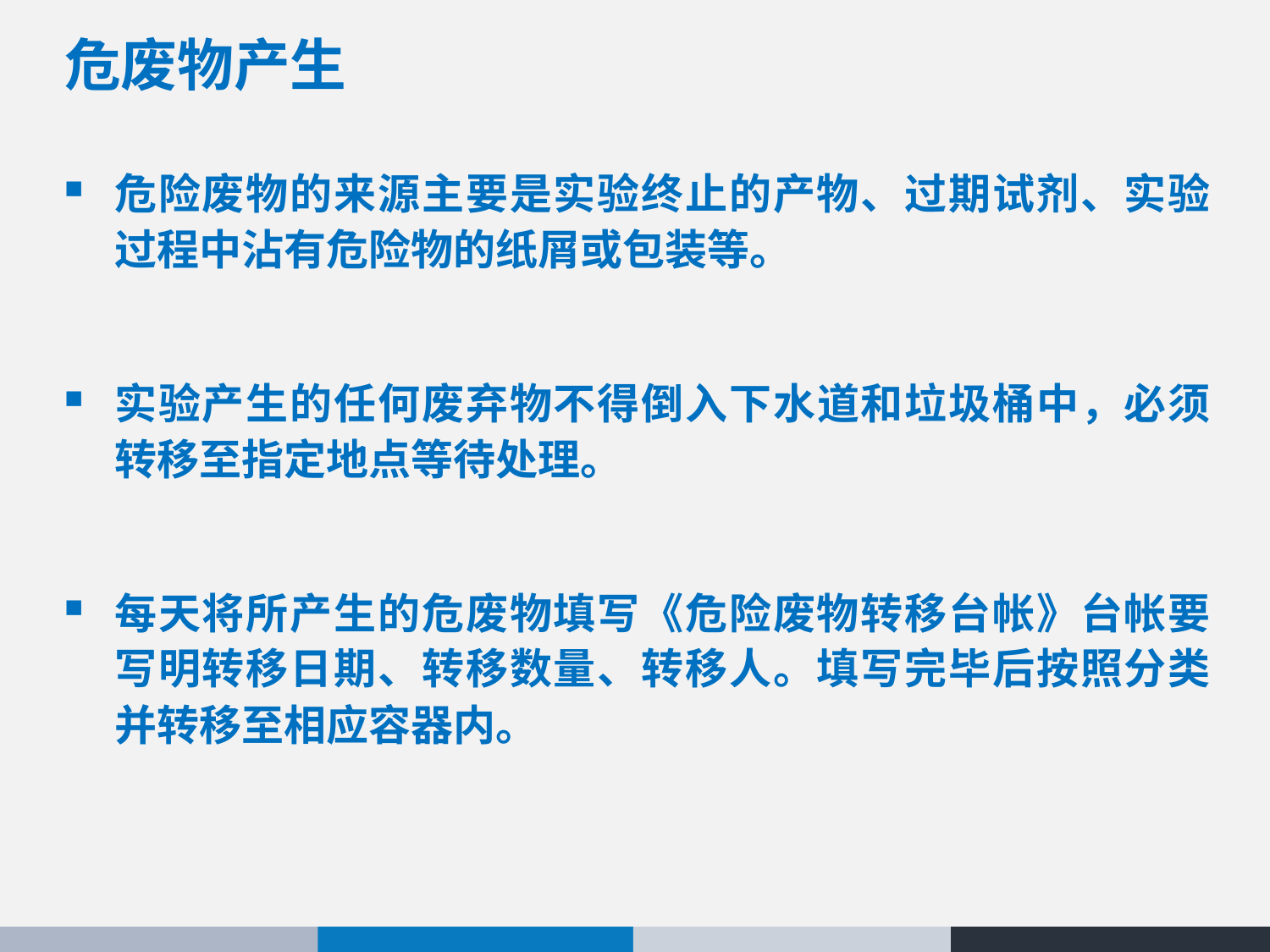

# 危废物产生
危险废物的来源主要是实验终止的产物、过期试剂、实验过程中沾有危险物的纸屑或包装等。

实验产生的任何废弃物不得倒入下水道和垃圾桶中，必须转移至指定地点等待处理。

每天将所产生的危废物填写《危险废物转移台帐》台帐要写明转移日期、转移数量、转移人。填写完毕后按照分类并转移至相应容器内。